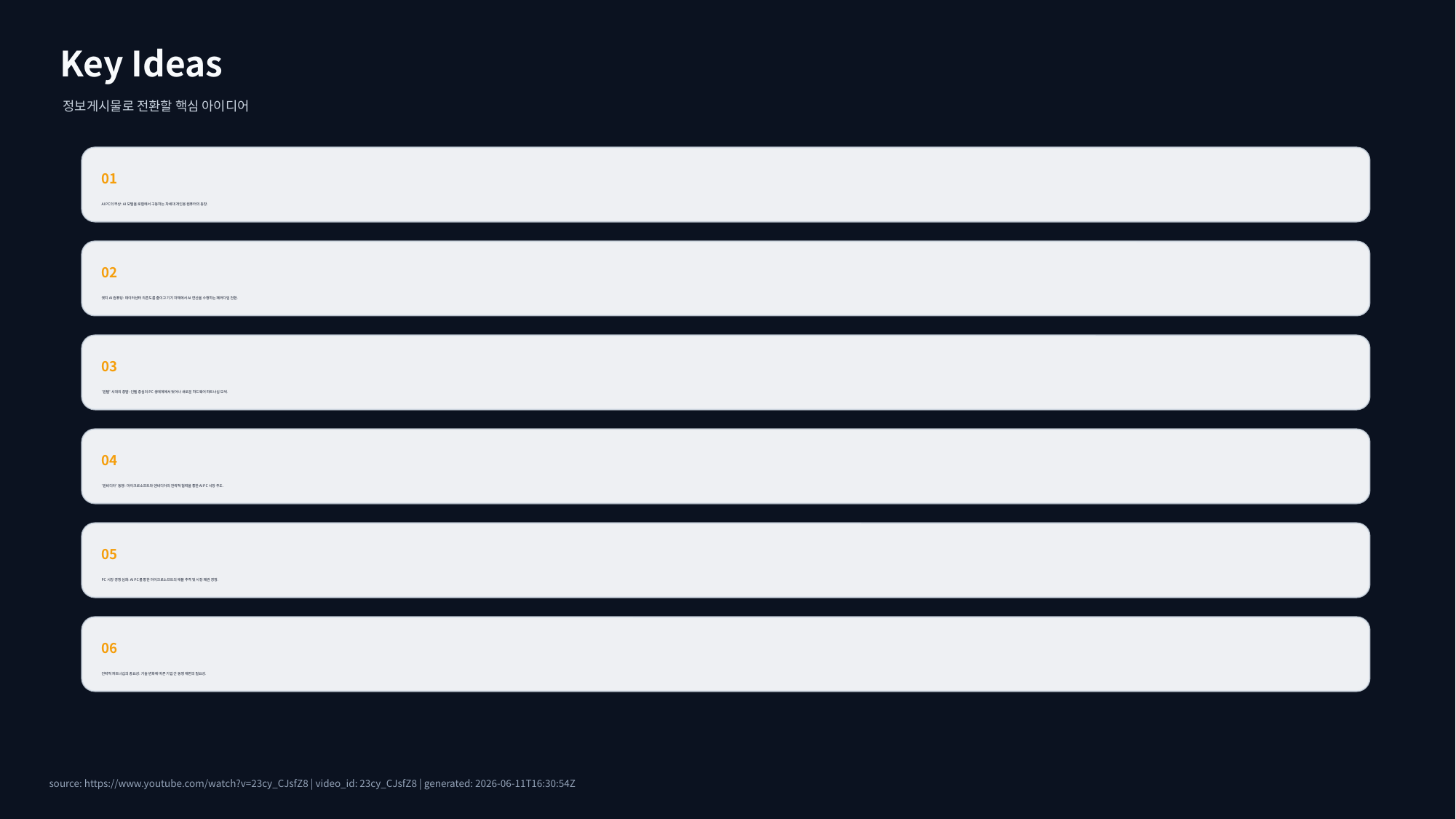

Key Ideas
정보게시물로 전환할 핵심 아이디어

01
AI PC의 부상: AI 모델을 로컬에서 구동하는 차세대 개인용 컴퓨터의 등장.

02
엣지 AI 컴퓨팅: 데이터센터 의존도를 줄이고 기기 자체에서 AI 연산을 수행하는 패러다임 전환.

03
'윈텔' 시대의 종말: 인텔 중심의 PC 생태계에서 벗어나 새로운 하드웨어 파트너십 모색.

04
'윈비디아' 동맹: 마이크로소프트와 엔비디아의 전략적 협력을 통한 AI PC 시장 주도.

05
PC 시장 경쟁 심화: AI PC를 통한 마이크로소프트의 애플 추격 및 시장 패권 경쟁.

06
전략적 파트너십의 중요성: 기술 변화에 따른 기업 간 동맹 재편의 필요성.
source: https://www.youtube.com/watch?v=23cy_CJsfZ8 | video_id: 23cy_CJsfZ8 | generated: 2026-06-11T16:30:54Z